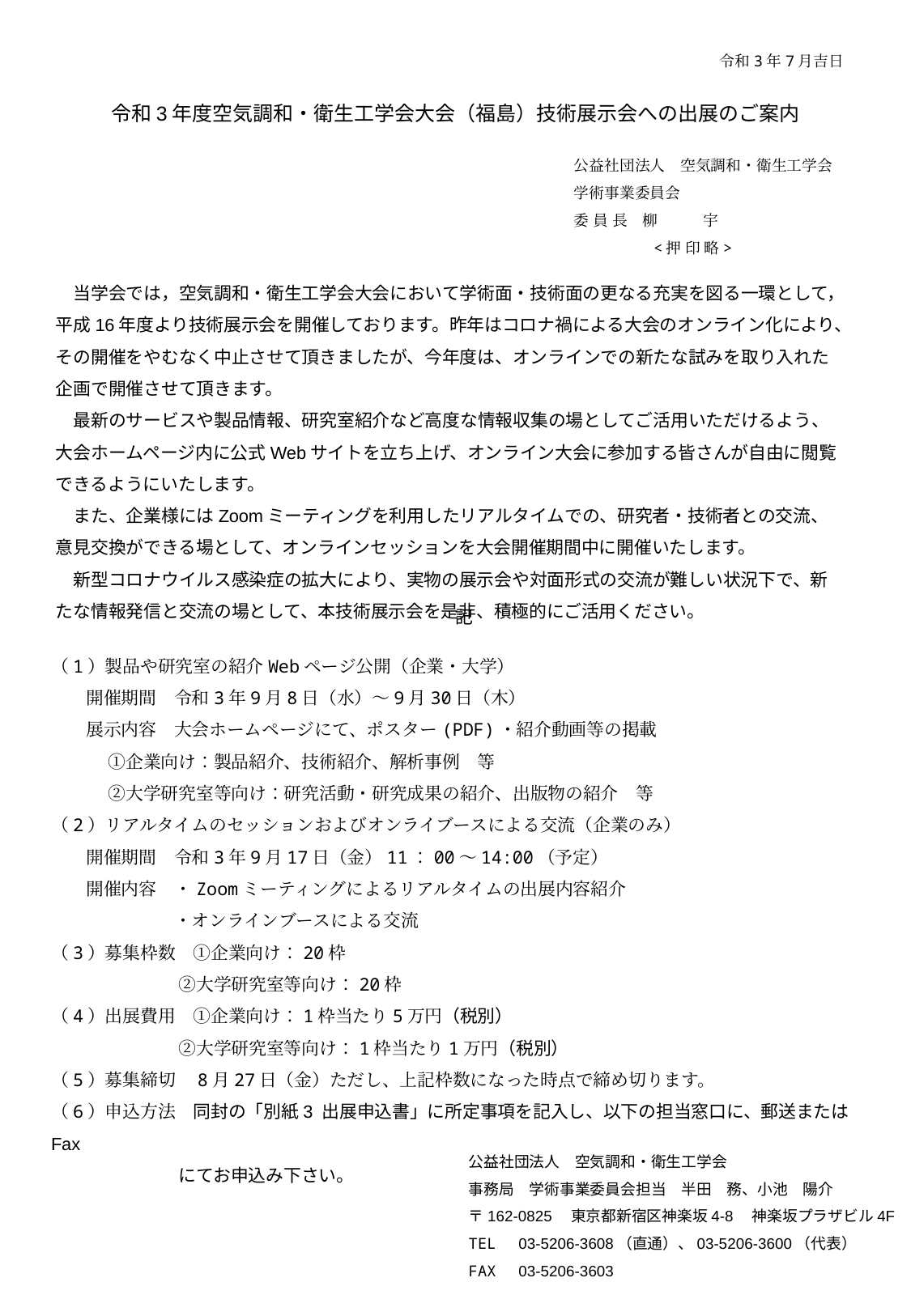

令和3年7月吉日
令和3年度空気調和・衛生工学会大会（福島）技術展示会への出展のご案内
公益社団法人　空気調和・衛生工学会
学術事業委員会
委 員 長　柳　　　宇
　　　　　<押 印 略>
　当学会では，空気調和・衛生工学会大会において学術面・技術面の更なる充実を図る一環として，平成16年度より技術展示会を開催しております。昨年はコロナ禍による大会のオンライン化により、その開催をやむなく中止させて頂きましたが、今年度は、オンラインでの新たな試みを取り入れた企画で開催させて頂きます。
　最新のサービスや製品情報、研究室紹介など高度な情報収集の場としてご活用いただけるよう、大会ホームページ内に公式Webサイトを立ち上げ、オンライン大会に参加する皆さんが自由に閲覧できるようにいたします。
　また、企業様にはZoomミーティングを利用したリアルタイムでの、研究者・技術者との交流、意見交換ができる場として、オンラインセッションを大会開催期間中に開催いたします。
　新型コロナウイルス感染症の拡大により、実物の展示会や対面形式の交流が難しい状況下で、新たな情報発信と交流の場として、本技術展示会を是非、積極的にご活用ください。
　記
（1）製品や研究室の紹介Webページ公開（企業・大学）
　　開催期間　令和3年9月8日（水）～9月30日（木）
　　展示内容　大会ホームページにて、ポスター(PDF)・紹介動画等の掲載
　　　 ①企業向け：製品紹介、技術紹介、解析事例　等
　　　 ②大学研究室等向け：研究活動・研究成果の紹介、出版物の紹介　等
（2）リアルタイムのセッションおよびオンライブースによる交流（企業のみ）
　　開催期間　令和3年9月17日（金）11：00～14:00（予定）
　　開催内容　・Zoomミーティングによるリアルタイムの出展内容紹介
　　　　　　　・オンラインブースによる交流
（3）募集枠数　①企業向け：20枠
　　　　　　　 ②大学研究室等向け：20枠
（4）出展費用　①企業向け：1枠当たり5万円（税別）
　　　　　 　　②大学研究室等向け：1枠当たり1万円（税別）
（5）募集締切　8月27日（金）ただし、上記枠数になった時点で締め切ります。
（6）申込方法　同封の「別紙3 出展申込書」に所定事項を記入し、以下の担当窓口に、郵送またはFax
　　　　　　　 にてお申込み下さい。
公益社団法人　空気調和・衛生工学会
事務局　学術事業委員会担当　半田　務、小池　陽介
〒162-0825　東京都新宿区神楽坂4-8　神楽坂プラザビル4F
TEL　03-5206-3608（直通）、03-5206-3600（代表）
FAX　03-5206-3603